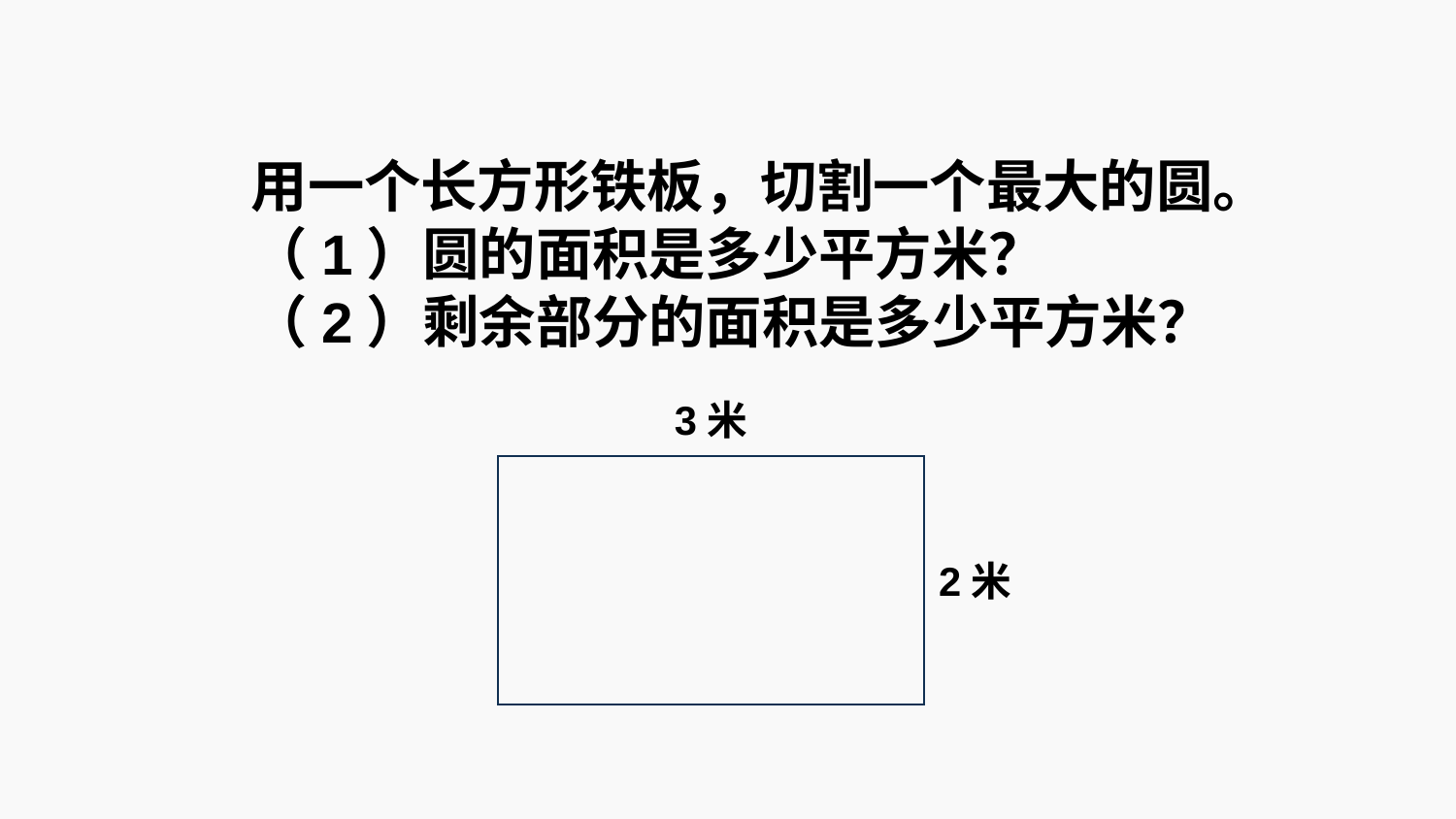

用一个长方形铁板，切割一个最大的圆。
（1）圆的面积是多少平方米？
（2）剩余部分的面积是多少平方米？
3米

2米